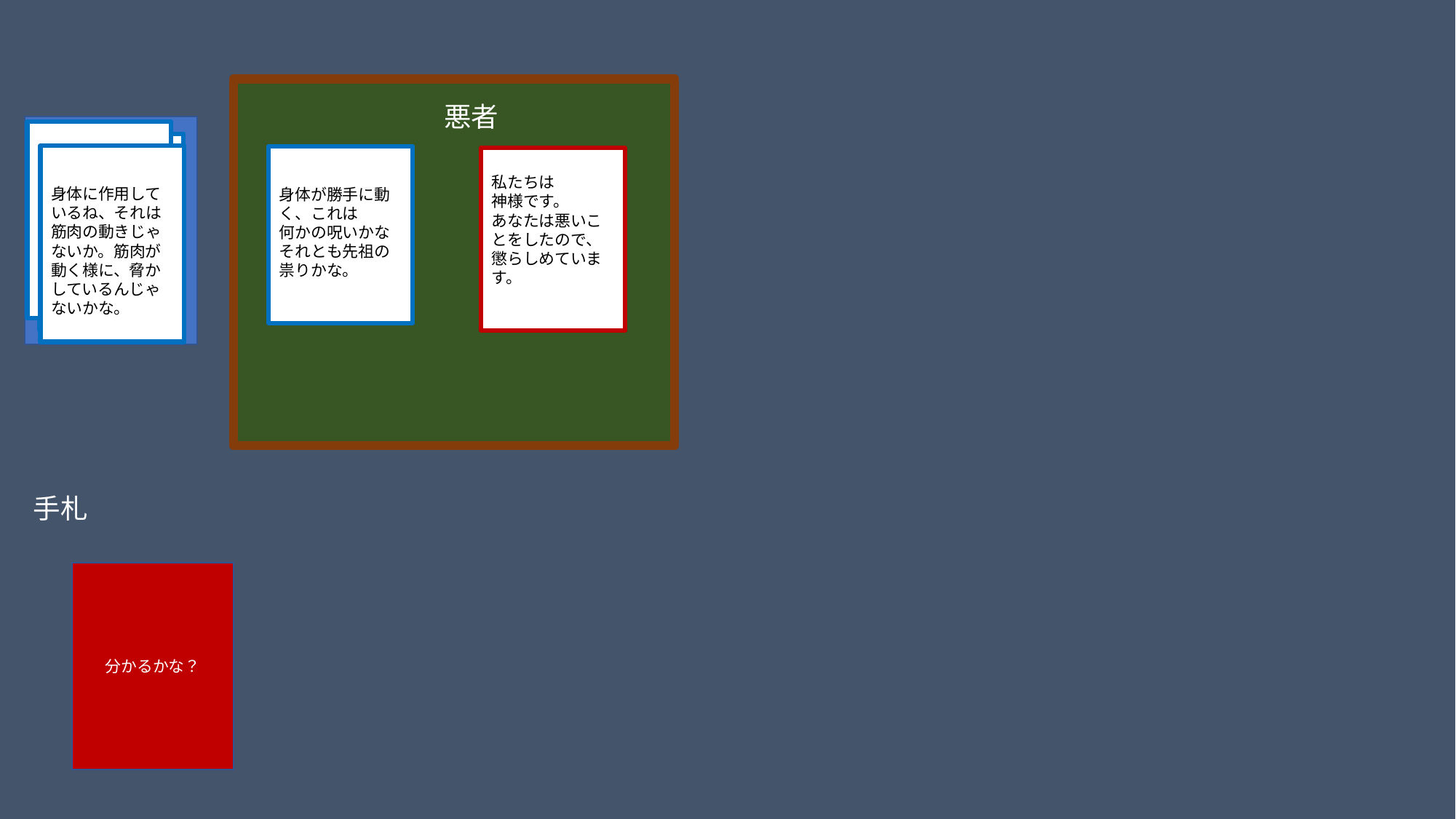

悪者
ここにおいてね

体は押されるから動く。何処かから押しているんじゃないかな。ということは誰か居てもおかしくないね。

押したら押し返されるよね、
つまり、見えなくても棒は棒だよね。駄目だよ。

身体に作用しているね、それは筋肉の動きじゃないか。筋肉が動く様に、脅かしているんじゃないかな。

身体が勝手に動く、これは
何かの呪いかな
それとも先祖の祟りかな。

私たちは
神様です。
あなたは悪いことをしたので、
懲らしめています。

手札
分かるかな？